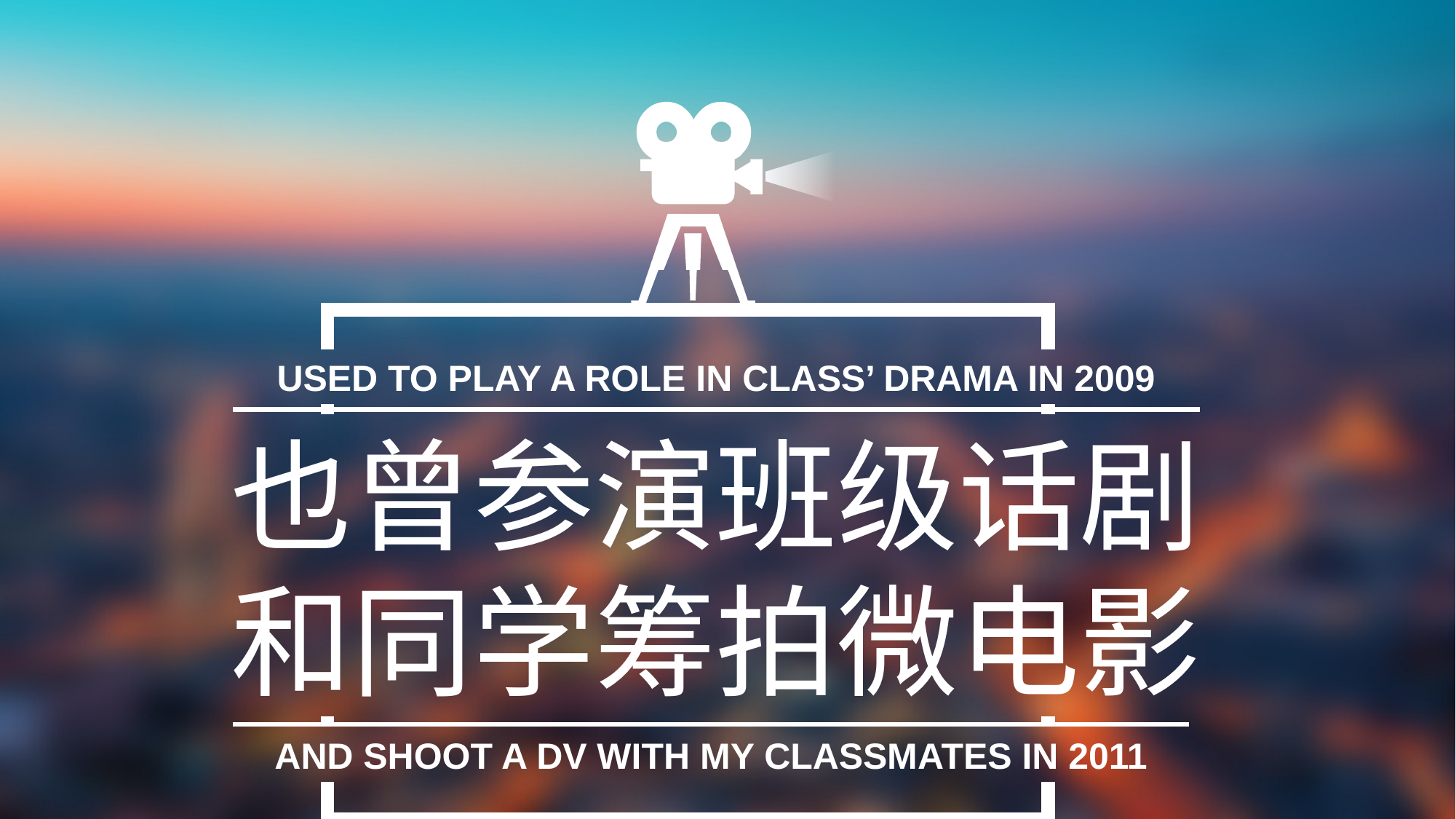

USED TO PLAY A ROLE IN CLASS’ DRAMA IN 2009
也曾参演班级话剧
和同学筹拍微电影
AND SHOOT A DV WITH MY CLASSMATES IN 2011